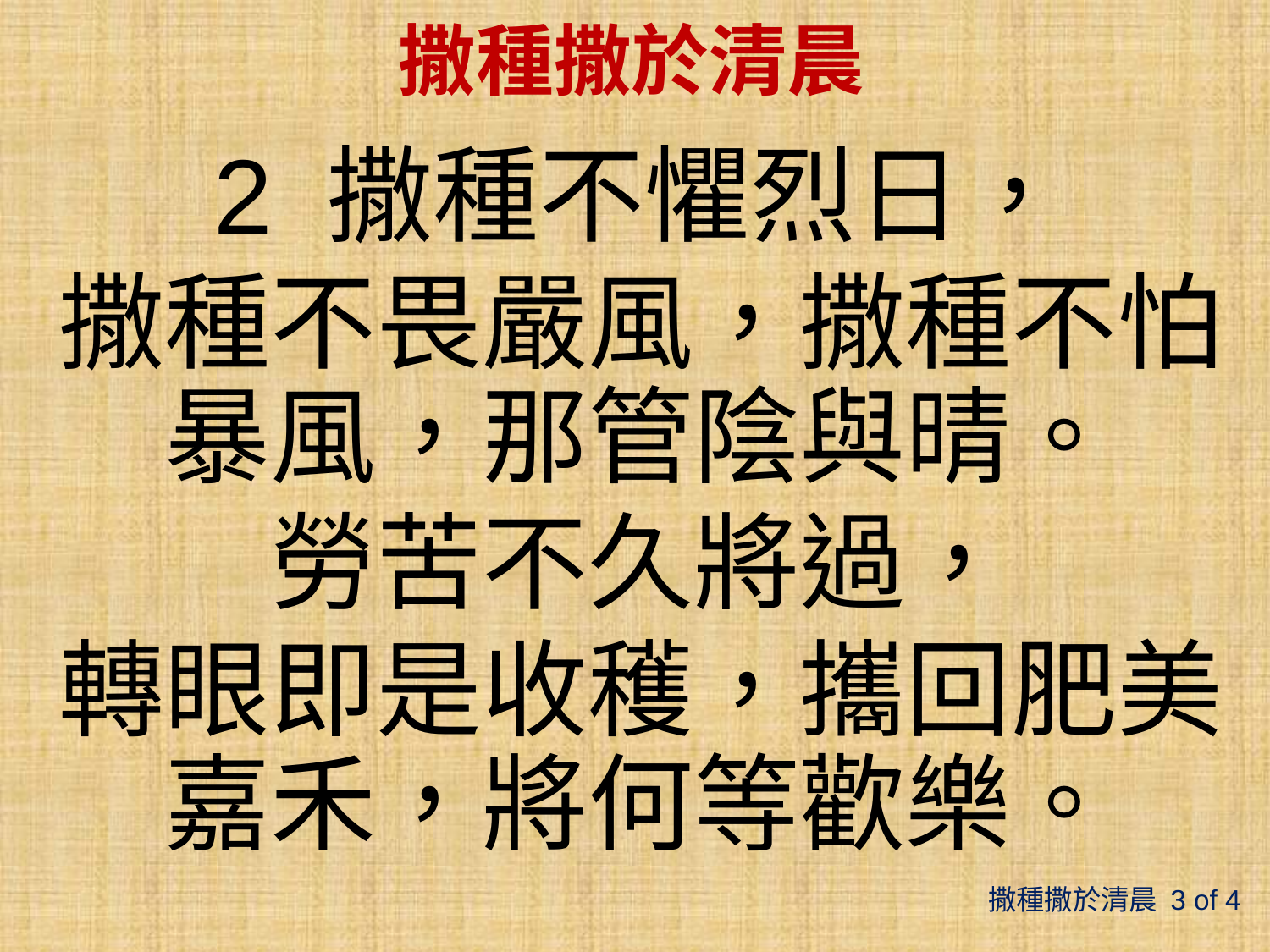

# 撒種撒於清晨
2 撒種不懼烈日，
撒種不畏嚴風，撒種不怕暴風，那管陰與晴。
勞苦不久將過，
轉眼即是收穫，攜回肥美嘉禾，將何等歡樂。
撒種撒於清晨 3 of 4